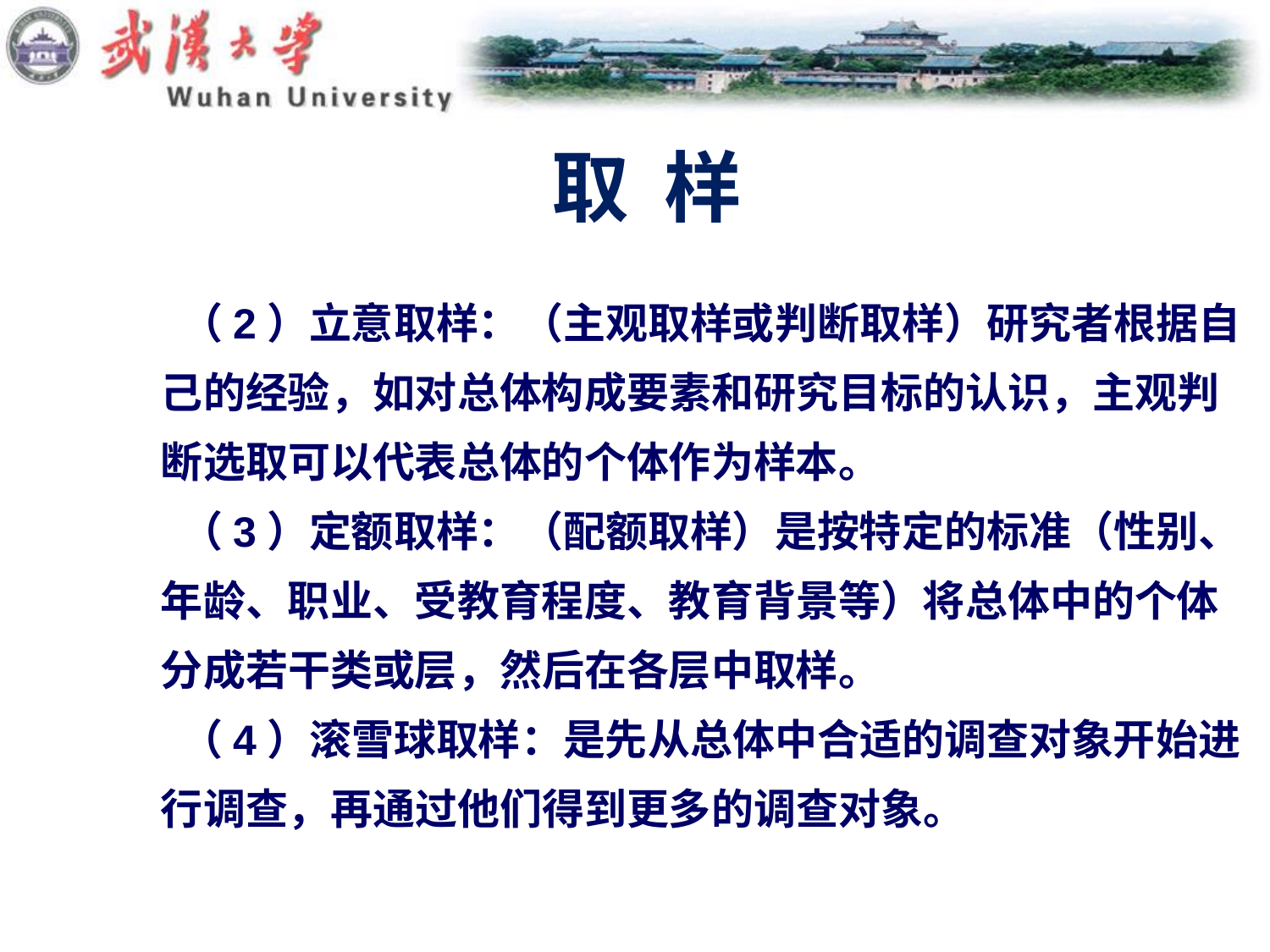

# 取  样
 （2）立意取样：（主观取样或判断取样）研究者根据自
己的经验，如对总体构成要素和研究目标的认识，主观判
断选取可以代表总体的个体作为样本。
 （3）定额取样：（配额取样）是按特定的标准（性别、
年龄、职业、受教育程度、教育背景等）将总体中的个体
分成若干类或层，然后在各层中取样。
 （4）滚雪球取样：是先从总体中合适的调查对象开始进
行调查，再通过他们得到更多的调查对象。